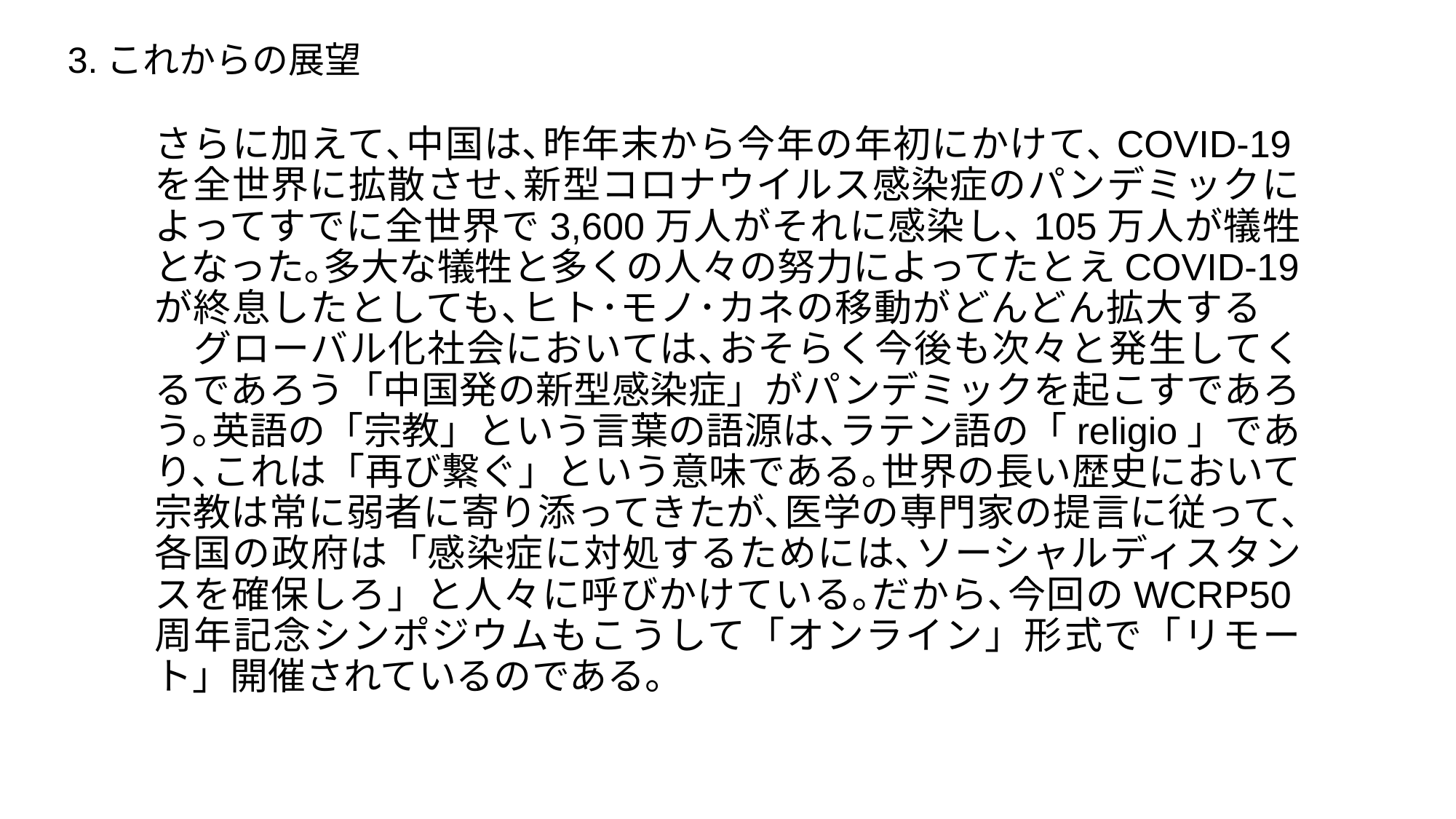

3.これからの展望
さらに加えて､中国は､昨年末から今年の年初にかけて､COVID-19を全世界に拡散させ､新型コロナウイルス感染症のパンデミックによってすでに全世界で3,600万人がそれに感染し､105万人が犠牲となった｡多大な犠牲と多くの人々の努力によってたとえCOVID-19が終息したとしても､ヒト･モノ･カネの移動がどんどん拡大する　　グローバル化社会においては､おそらく今後も次々と発生してくるであろう「中国発の新型感染症」がパンデミックを起こすであろう｡英語の「宗教」という言葉の語源は､ラテン語の「religio」であり､これは「再び繋ぐ」という意味である｡世界の長い歴史において宗教は常に弱者に寄り添ってきたが､医学の専門家の提言に従って､各国の政府は「感染症に対処するためには､ソーシャルディスタンスを確保しろ」と人々に呼びかけている｡だから､今回のWCRP50周年記念シンポジウムもこうして「オンライン」形式で「リモート」開催されているのである。